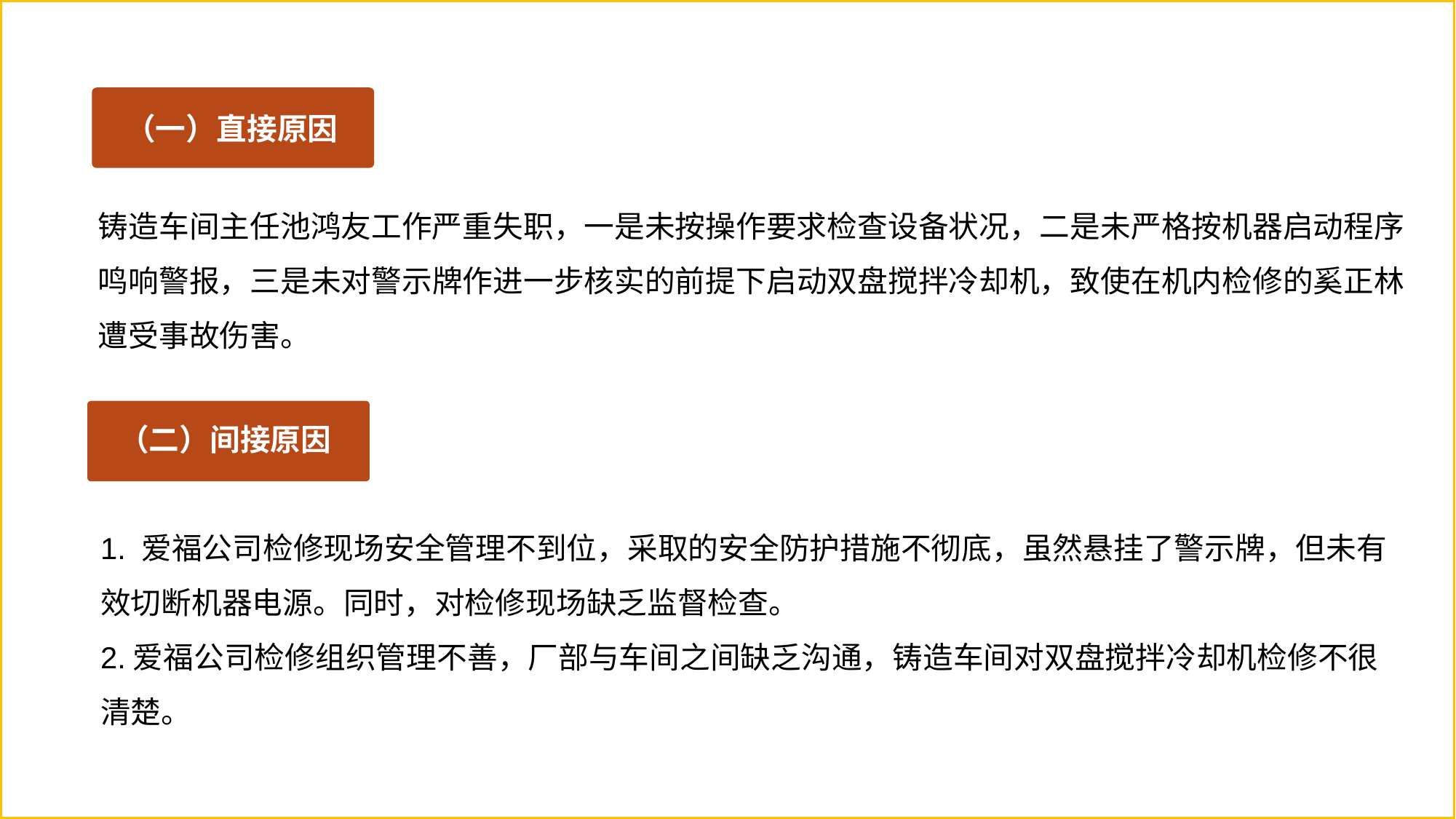

（一）直接原因
铸造车间主任池鸿友工作严重失职，一是未按操作要求检查设备状况，二是未严格按机器启动程序鸣响警报，三是未对警示牌作进一步核实的前提下启动双盘搅拌冷却机，致使在机内检修的奚正林遭受事故伤害。

（二）间接原因
1. 爱福公司检修现场安全管理不到位，采取的安全防护措施不彻底，虽然悬挂了警示牌，但未有效切断机器电源。同时，对检修现场缺乏监督检查。
2.爱福公司检修组织管理不善，厂部与车间之间缺乏沟通，铸造车间对双盘搅拌冷却机检修不很清楚。